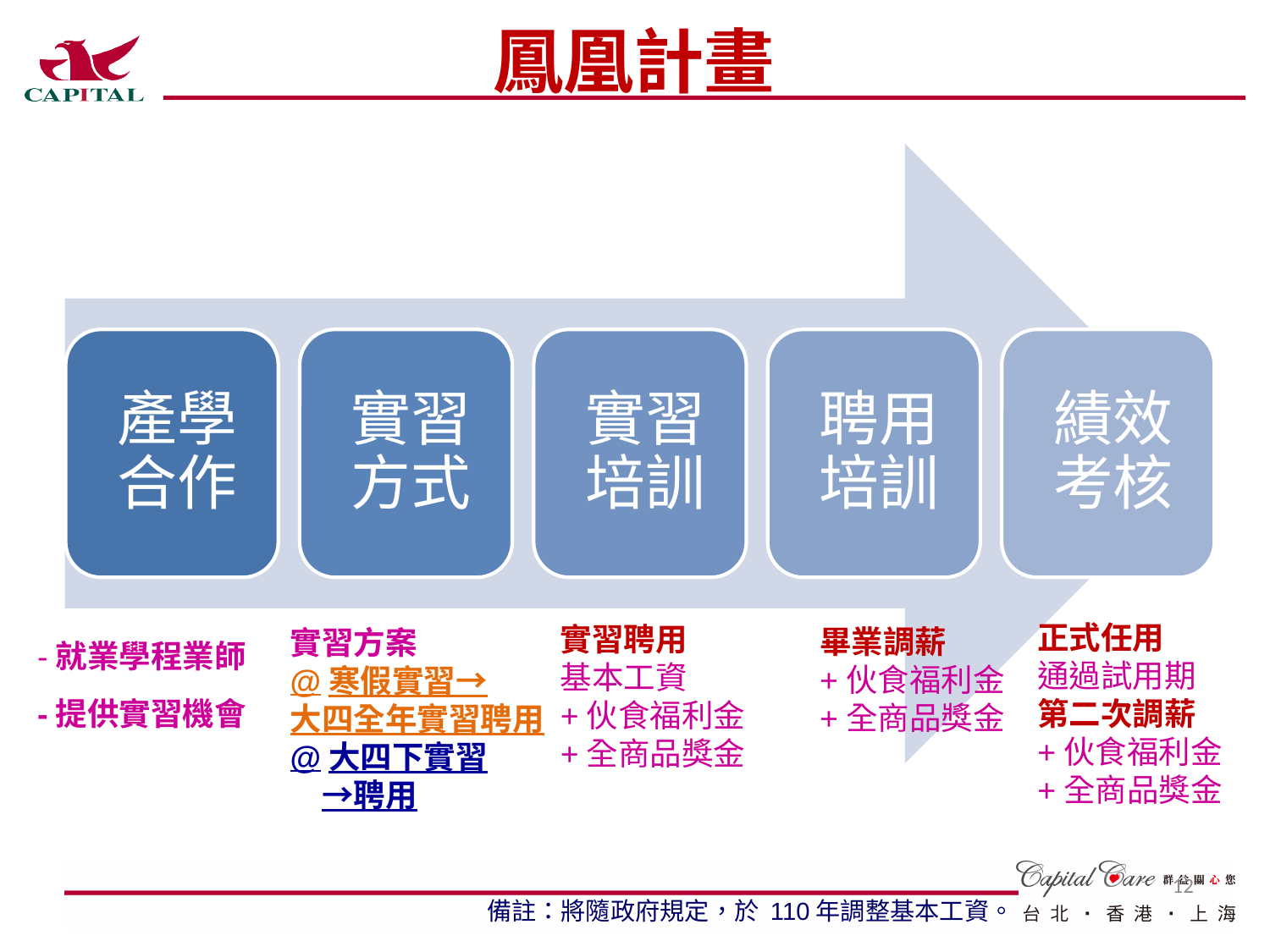

鳳凰計畫

產學合作
實習方式
實習培訓
聘用培訓
績效考核
-就業學程業師
-提供實習機會
正式任用
通過試用期
第二次調薪
+伙食福利金+全商品獎金
實習聘用
基本工資
+伙食福利金
+全商品獎金

畢業調薪
+伙食福利金
+全商品獎金

實習方案
@寒假實習→
大四全年實習聘用
@大四下實習
　→聘用

12
備註：將隨政府規定，於 110年調整基本工資。